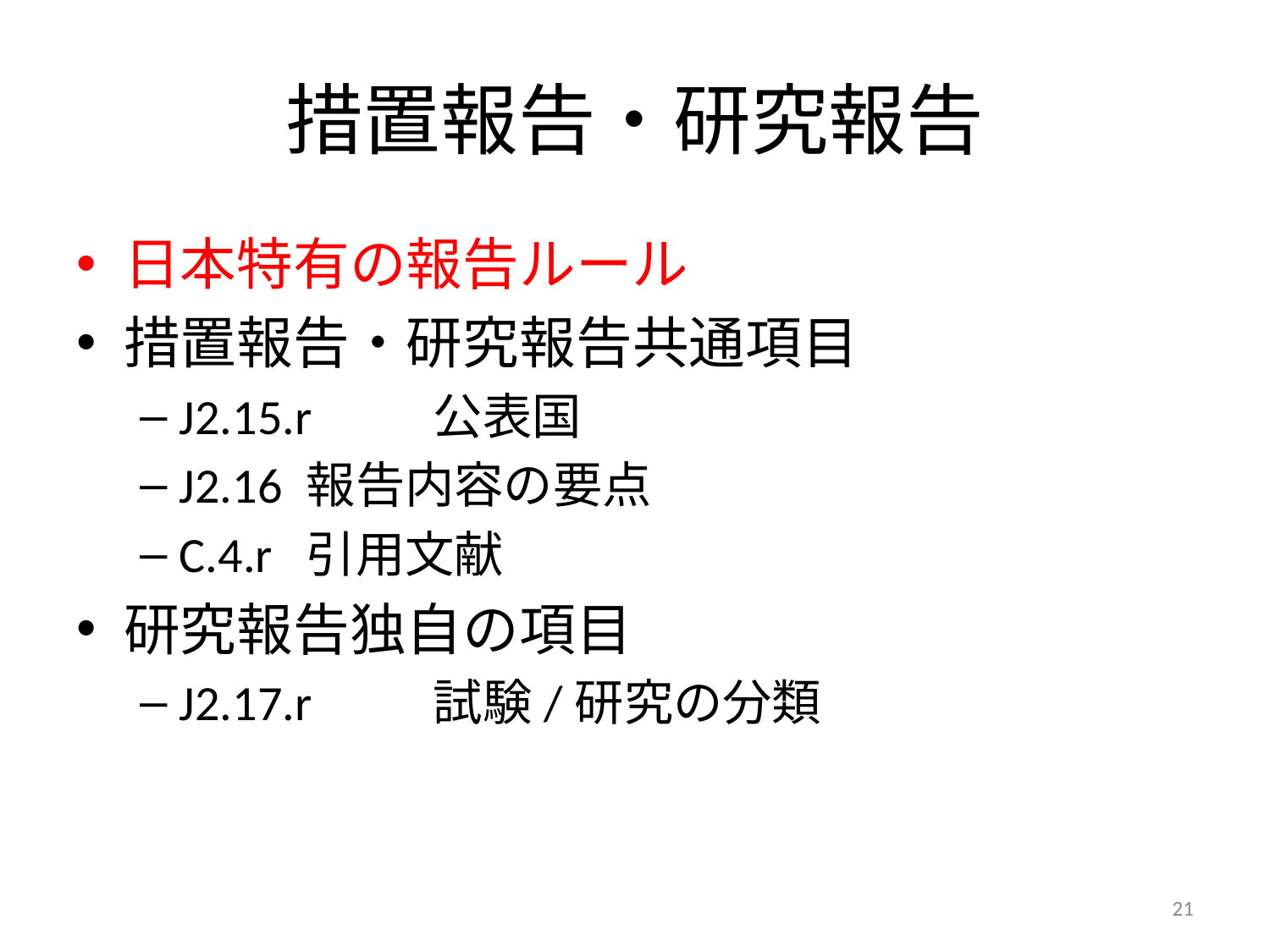

# 措置報告・研究報告
日本特有の報告ルール
措置報告・研究報告共通項目
J2.15.r	公表国
J2.16	報告内容の要点
C.4.r	引用文献
研究報告独自の項目
J2.17.r	試験/研究の分類

21